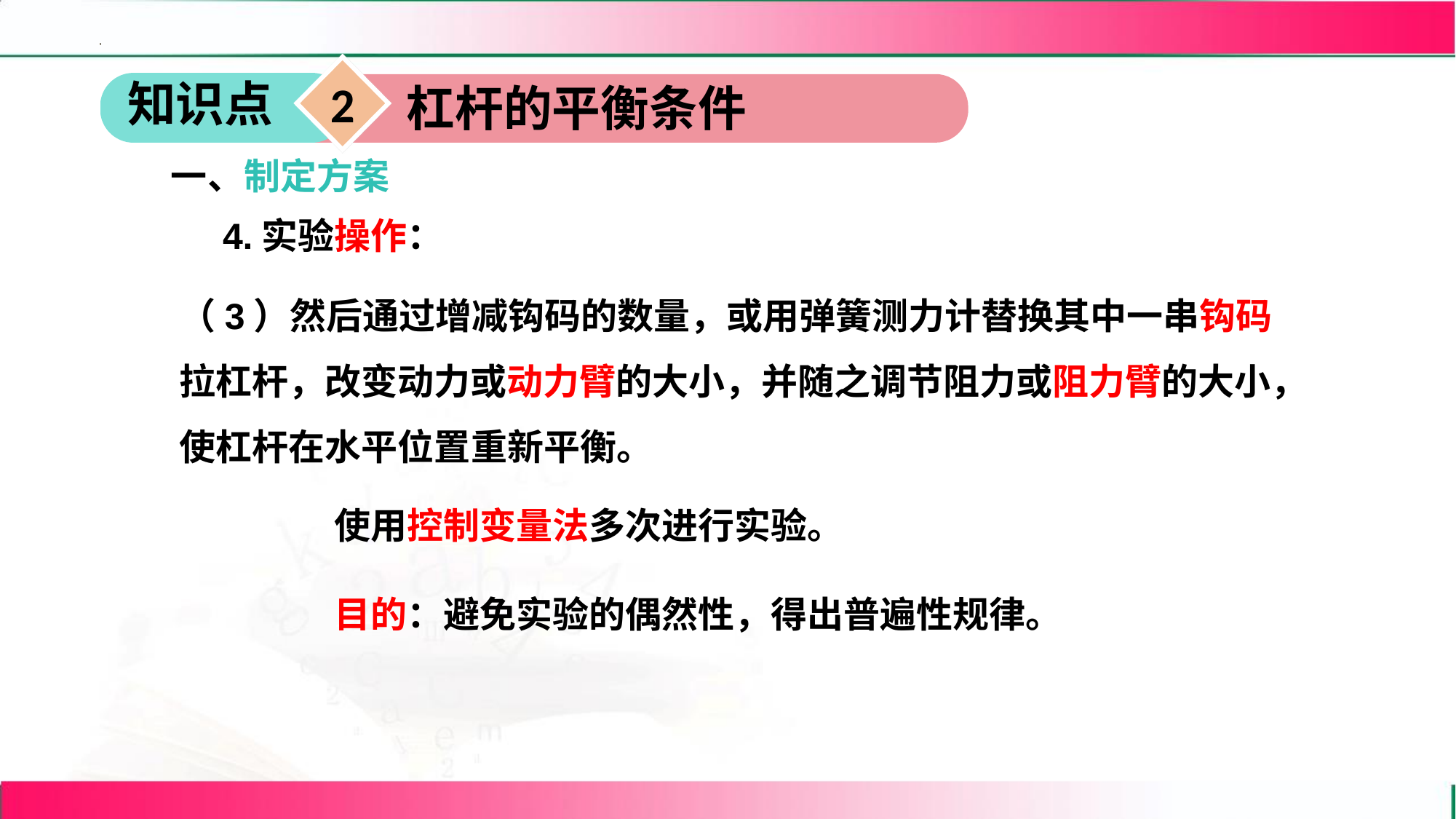

2
知识点
杠杆的平衡条件

一、制定方案
4.实验操作：
（3）然后通过增减钩码的数量，或用弹簧测力计替换其中一串钩码拉杠杆，改变动力或动力臂的大小，并随之调节阻力或阻力臂的大小，使杠杆在水平位置重新平衡。
使用控制变量法多次进行实验。
目的：避免实验的偶然性，得出普遍性规律。